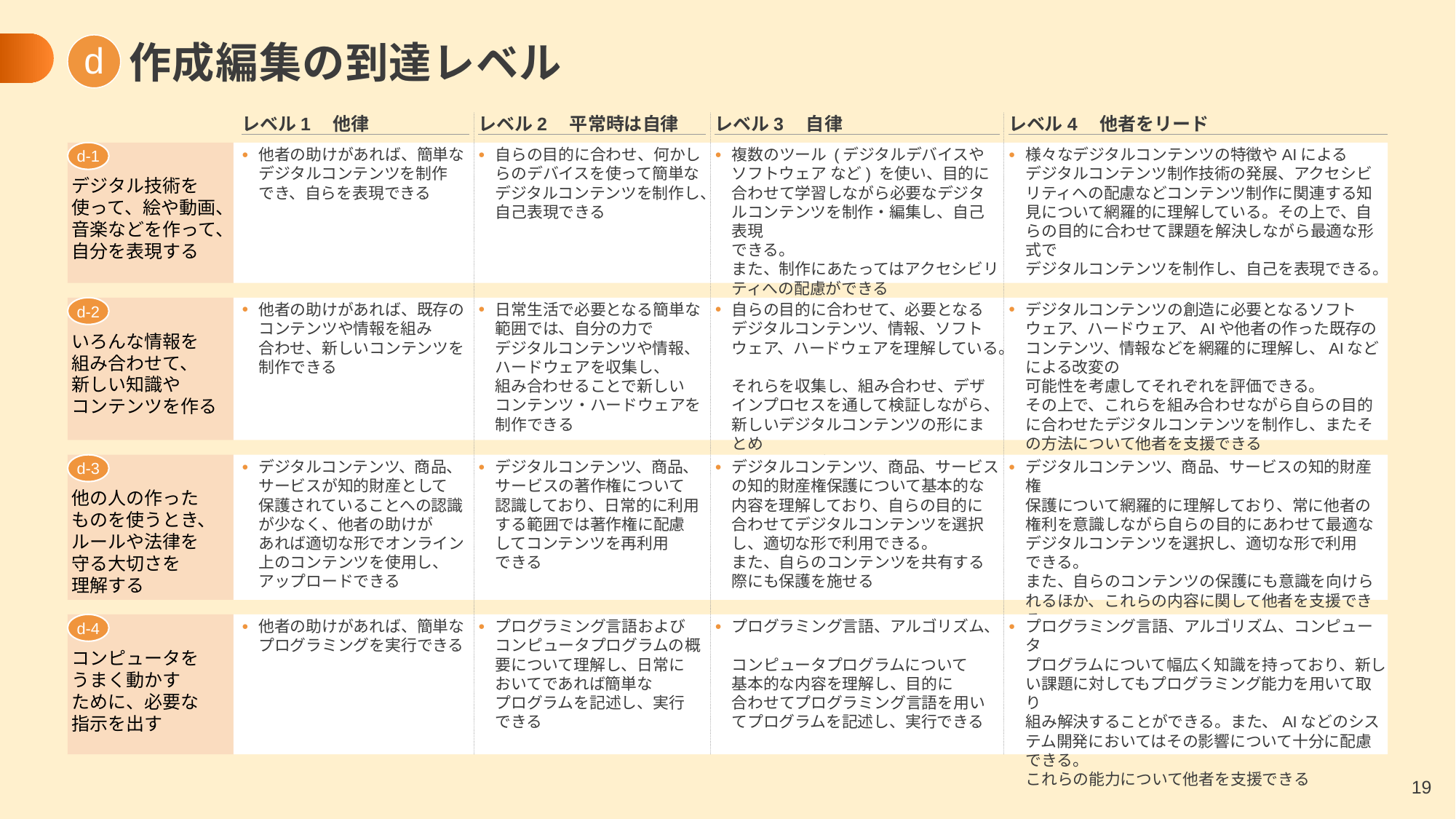

d
# 作成編集の到達レベル
レベル1　他律
レベル2　平常時は自律
レベル3　自律
レベル4　他者をリード
デジタル技術を使って、絵や動画、音楽などを作って、自分を表現する

d-1

他者の助けがあれば、簡単なデジタルコンテンツを制作
でき、自らを表現できる
自らの目的に合わせ、何かしらのデバイスを使って簡単な
デジタルコンテンツを制作し、自己表現できる
複数のツール (デジタルデバイスや
ソフトウェア など) を使い、目的に
合わせて学習しながら必要なデジタルコンテンツを制作・編集し、自己表現
できる。
また、制作にあたってはアクセシビリティへの配慮ができる
様々なデジタルコンテンツの特徴やAIによる
デジタルコンテンツ制作技術の発展、アクセシビリティへの配慮などコンテンツ制作に関連する知見について網羅的に理解している。その上で、自らの目的に合わせて課題を解決しながら最適な形式で
デジタルコンテンツを制作し、自己を表現できる。
またこれらの内容について他者を支援できる
いろんな情報を
組み合わせて、
新しい知識や
コンテンツを作る
d-2

他者の助けがあれば、既存のコンテンツや情報を組み
合わせ、新しいコンテンツを
制作できる
日常生活で必要となる簡単な範囲では、自分の力で
デジタルコンテンツや情報、ハードウェアを収集し、
組み合わせることで新しい
コンテンツ・ハードウェアを
制作できる
自らの目的に合わせて、必要となる
デジタルコンテンツ、情報、ソフト
ウェア、ハードウェアを理解している。
それらを収集し、組み合わせ、デザインプロセスを通して検証しながら、新しいデジタルコンテンツの形にまとめ
上げることができる
デジタルコンテンツの創造に必要となるソフトウェア、ハードウェア、AIや他者の作った既存のコンテンツ、情報などを網羅的に理解し、AIなどによる改変の
可能性を考慮してそれぞれを評価できる。
その上で、これらを組み合わせながら自らの目的に合わせたデジタルコンテンツを制作し、またその方法について他者を支援できる
他の人の作った
ものを使うとき、
ルールや法律を
守る大切さを
理解する
d-3

デジタルコンテンツ、商品、サービスが知的財産として
保護されていることへの認識が少なく、他者の助けが
あれば適切な形でオンライン上のコンテンツを使用し、
アップロードできる
デジタルコンテンツ、商品、サービスの著作権について
認識しており、日常的に利用
する範囲では著作権に配慮
してコンテンツを再利用
できる
デジタルコンテンツ、商品、サービスの知的財産権保護について基本的な
内容を理解しており、自らの目的に
合わせてデジタルコンテンツを選択し、適切な形で利用できる。
また、自らのコンテンツを共有する際にも保護を施せる
デジタルコンテンツ、商品、サービスの知的財産権
保護について網羅的に理解しており、常に他者の
権利を意識しながら自らの目的にあわせて最適な
デジタルコンテンツを選択し、適切な形で利用
できる。
また、自らのコンテンツの保護にも意識を向けられるほか、これらの内容に関して他者を支援できる
コンピュータを
うまく動かす
ために、必要な
指示を出す
d-4

他者の助けがあれば、簡単なプログラミングを実行できる
プログラミング言語および
コンピュータプログラムの概要について理解し、日常に
おいてであれば簡単な
プログラムを記述し、実行
できる
プログラミング言語、アルゴリズム、
コンピュータプログラムについて
基本的な内容を理解し、目的に
合わせてプログラミング言語を用いてプログラムを記述し、実行できる
プログラミング言語、アルゴリズム、コンピュータ
プログラムについて幅広く知識を持っており、新しい課題に対してもプログラミング能力を用いて取り
組み解決することができる。また、AIなどのシステム開発においてはその影響について十分に配慮
できる。
これらの能力について他者を支援できる